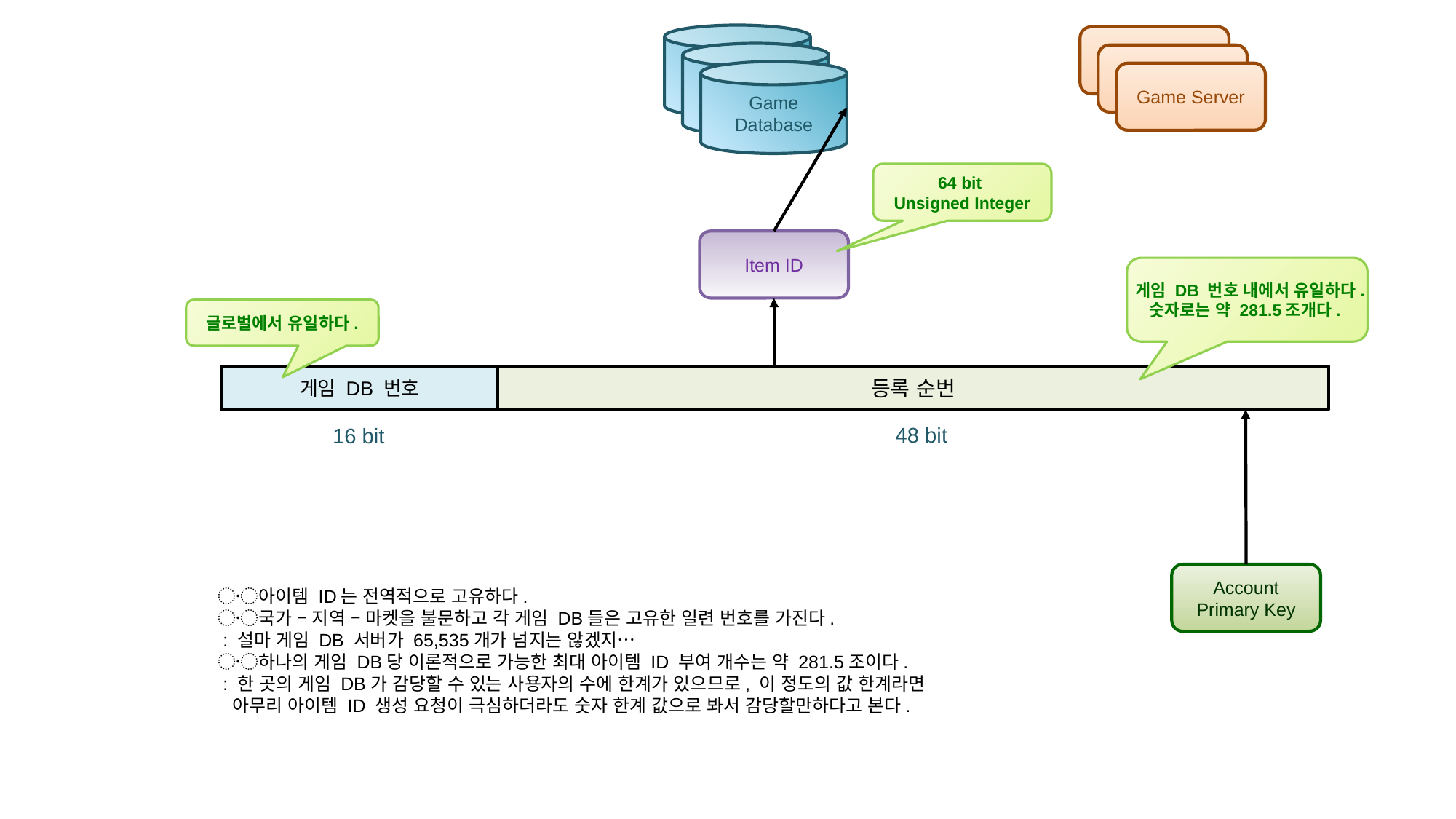

Game
Database
Game Server
Game
Database
Game Server
Game
Database
Game Server
64 bit
Unsigned Integer
Item ID
게임 DB 번호 내에서 유일하다.
숫자로는 약 281.5조개다.
글로벌에서 유일하다.
게임 DB 번호
등록 순번
48 bit
16 bit
Account Primary Key
〮아이템 ID는 전역적으로 고유하다.
〮국가 – 지역 – 마켓을 불문하고 각 게임 DB들은 고유한 일련 번호를 가진다.
 : 설마 게임 DB 서버가 65,535개가 넘지는 않겠지…
〮하나의 게임 DB당 이론적으로 가능한 최대 아이템 ID 부여 개수는 약 281.5조이다.
 : 한 곳의 게임 DB가 감당할 수 있는 사용자의 수에 한계가 있으므로, 이 정도의 값 한계라면
  아무리 아이템 ID 생성 요청이 극심하더라도 숫자 한계 값으로 봐서 감당할만하다고 본다.